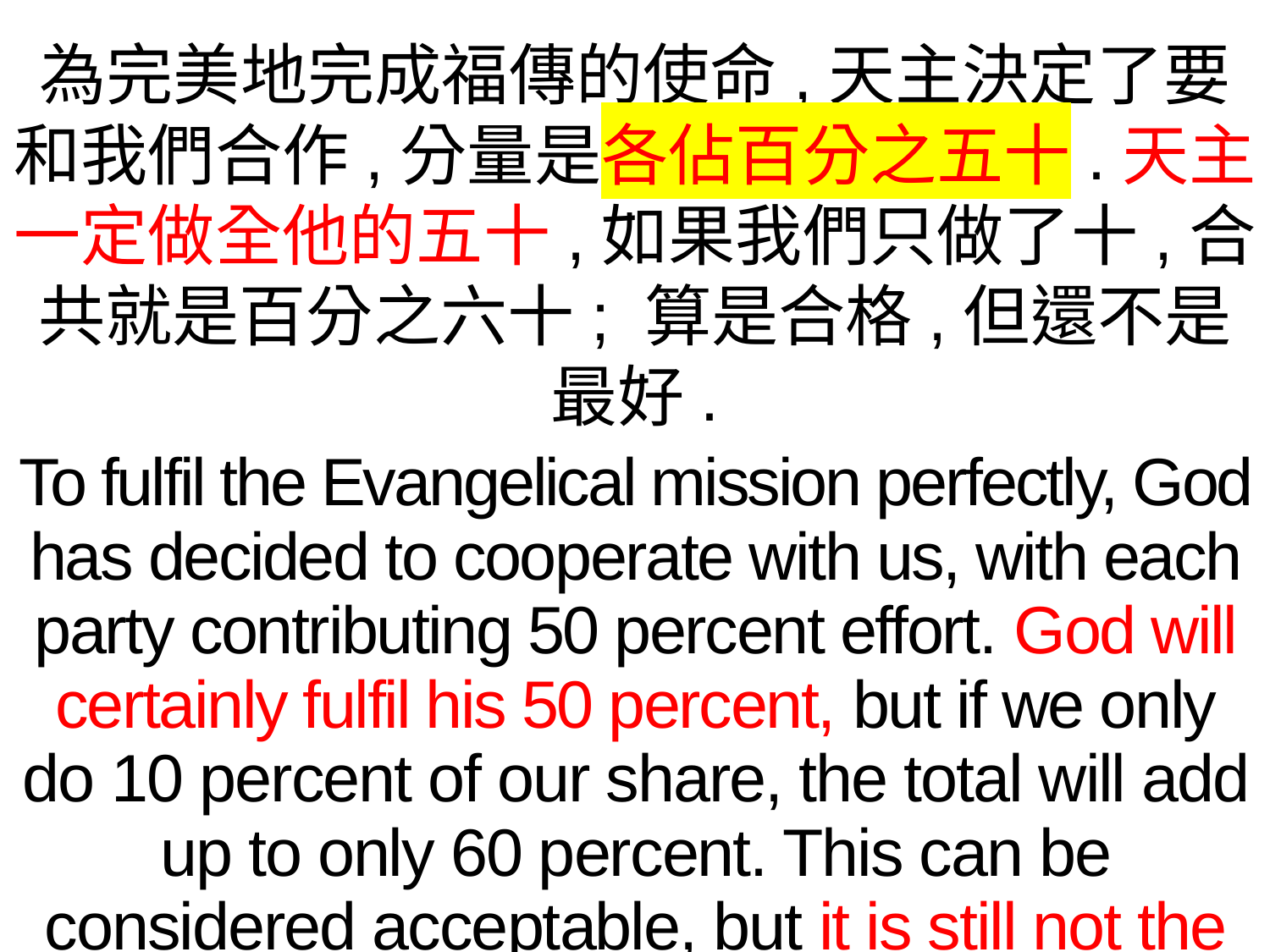

為完美地完成福傳的使命,天主決定了要和我們合作,分量是各佔百分之五十.天主一定做全他的五十,如果我們只做了十,合共就是百分之六十; 算是合格,但還不是最好.
To fulfil the Evangelical mission perfectly, God has decided to cooperate with us, with each party contributing 50 percent effort. God will certainly fulfil his 50 percent, but if we only do 10 percent of our share, the total will add up to only 60 percent. This can be considered acceptable, but it is still not the best.